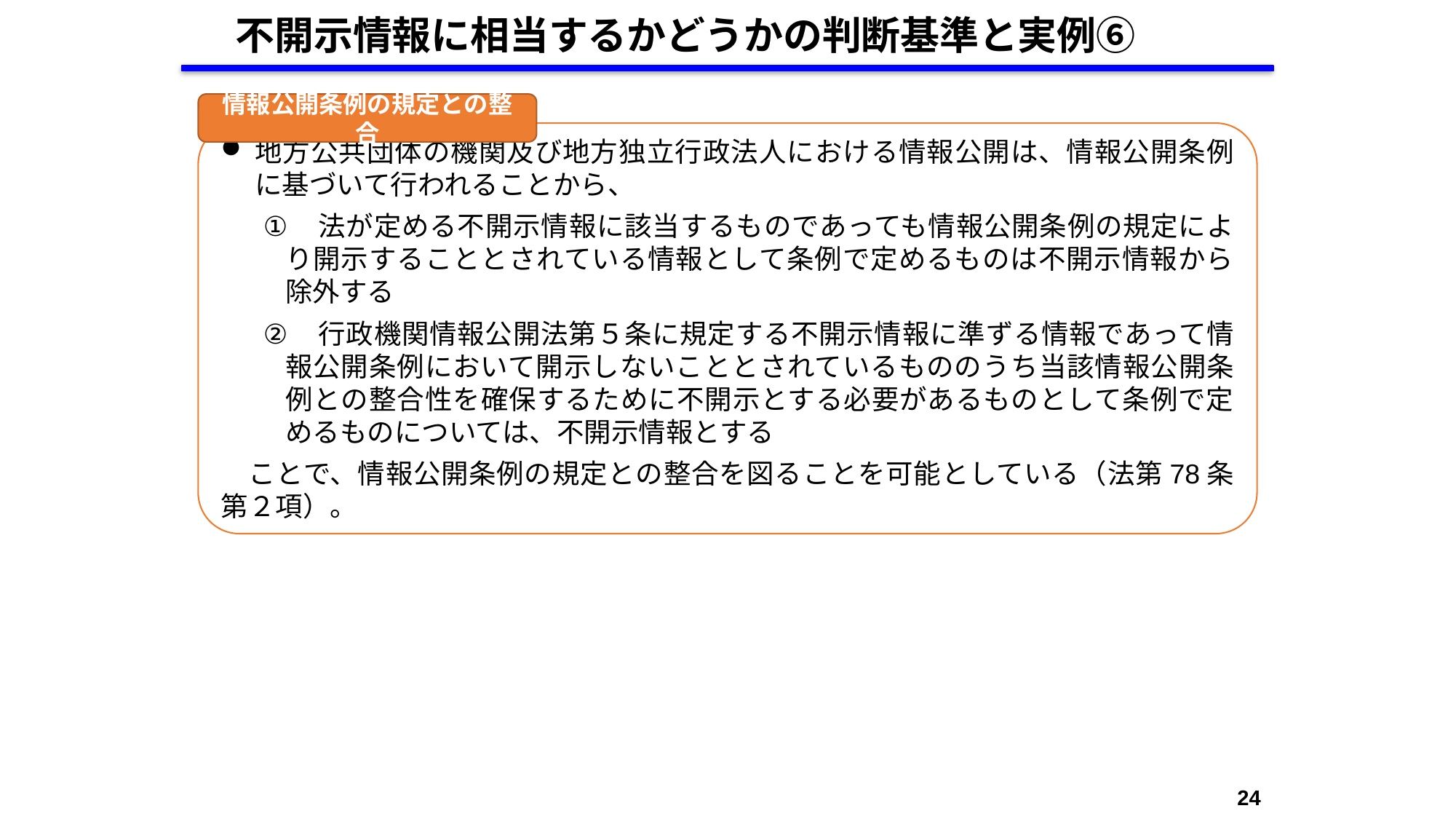

不開示情報に相当するかどうかの判断基準と実例⑥

情報公開条例の規定との整合
地方公共団体の機関及び地方独立行政法人における情報公開は、情報公開条例に基づいて行われることから、
　法が定める不開示情報に該当するものであっても情報公開条例の規定により開示することとされている情報として条例で定めるものは不開示情報から除外する
　行政機関情報公開法第５条に規定する不開示情報に準ずる情報であって情報公開条例において開示しないこととされているもののうち当該情報公開条例との整合性を確保するために不開示とする必要があるものとして条例で定めるものについては、不開示情報とする
　ことで、情報公開条例の規定との整合を図ることを可能としている（法第78条第２項）。
24